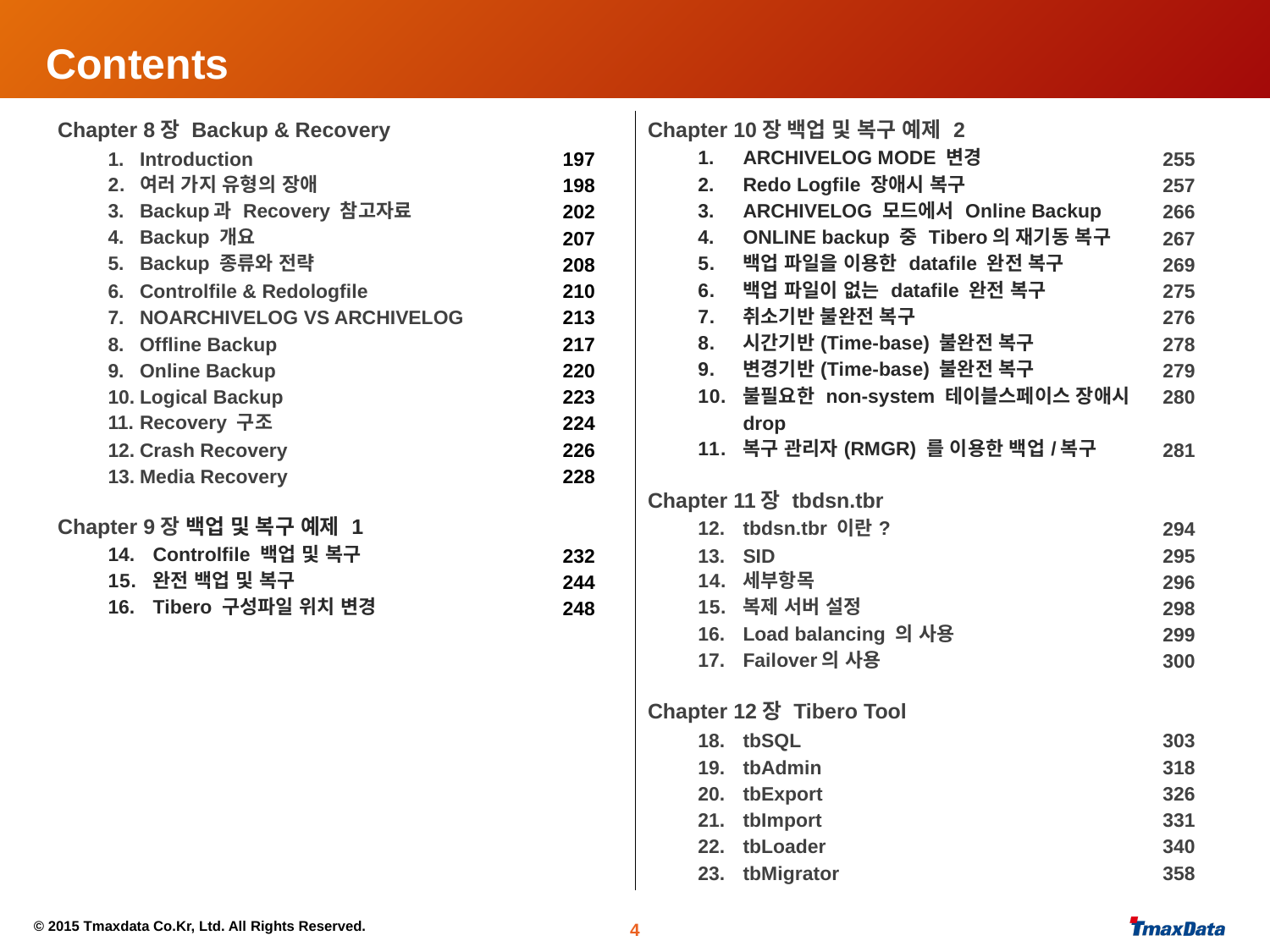

# Contents
| Chapter 8장 Backup & Recovery Introduction 여러 가지 유형의 장애 Backup과 Recovery 참고자료 Backup 개요 Backup 종류와 전략 Controlfile & Redologfile NOARCHIVELOG VS ARCHIVELOG Offline Backup Online Backup Logical Backup Recovery 구조 Crash Recovery Media Recovery Chapter 9장 백업 및 복구 예제 1 Controlfile 백업 및 복구 완전 백업 및 복구 Tibero 구성파일 위치 변경 | 197 198 202 207 208 210 213 217 220 223 224 226 228 232 244 248 | Chapter 10장 백업 및 복구 예제 2 ARCHIVELOG MODE 변경 Redo Logfile 장애시 복구 ARCHIVELOG 모드에서 Online Backup ONLINE backup 중 Tibero의 재기동 복구 백업 파일을 이용한 datafile 완전 복구 백업 파일이 없는 datafile 완전 복구 취소기반 불완전 복구 시간기반(Time-base) 불완전 복구 변경기반(Time-base) 불완전 복구 불필요한 non-system 테이블스페이스 장애시 drop 복구 관리자(RMGR) 를 이용한 백업/복구 Chapter 11장 tbdsn.tbr tbdsn.tbr 이란? SID 세부항목 복제 서버 설정 Load balancing 의 사용 Failover의 사용 Chapter 12장 Tibero Tool tbSQL tbAdmin tbExport tbImport tbLoader tbMigrator | 255 257 266 267 269 275 276 278 279 280 281 294 295 296 298 299 300 303 318 326 331 340 358 |
| --- | --- | --- | --- |